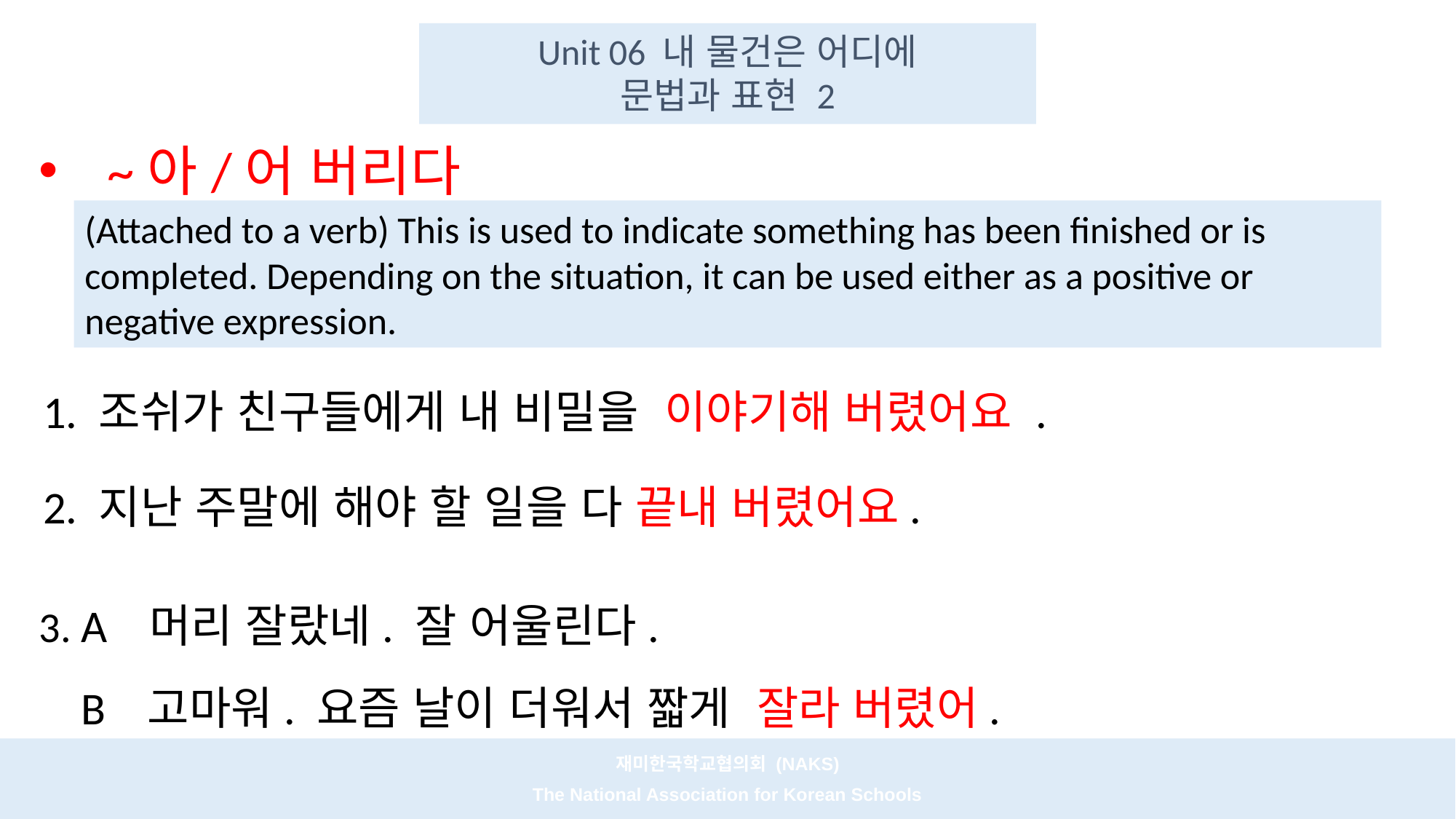

Unit 06 내 물건은 어디에
문법과 표현 2

~아/어 버리다
(Attached to a verb) This is used to indicate something has been finished or is completed. Depending on the situation, it can be used either as a positive or negative expression.

 1. 조쉬가 친구들에게 내 비밀을  이야기해 버렸어요 .

 2. 지난 주말에 해야 할 일을 다 끝내 버렸어요..
3. A   머리 잘랐네. 잘 어울린다.
    B   고마워. 요즘 날이 더워서 짧게  잘라 버렸어..
재미한국학교협의회 (NAKS)
The National Association for Korean Schools